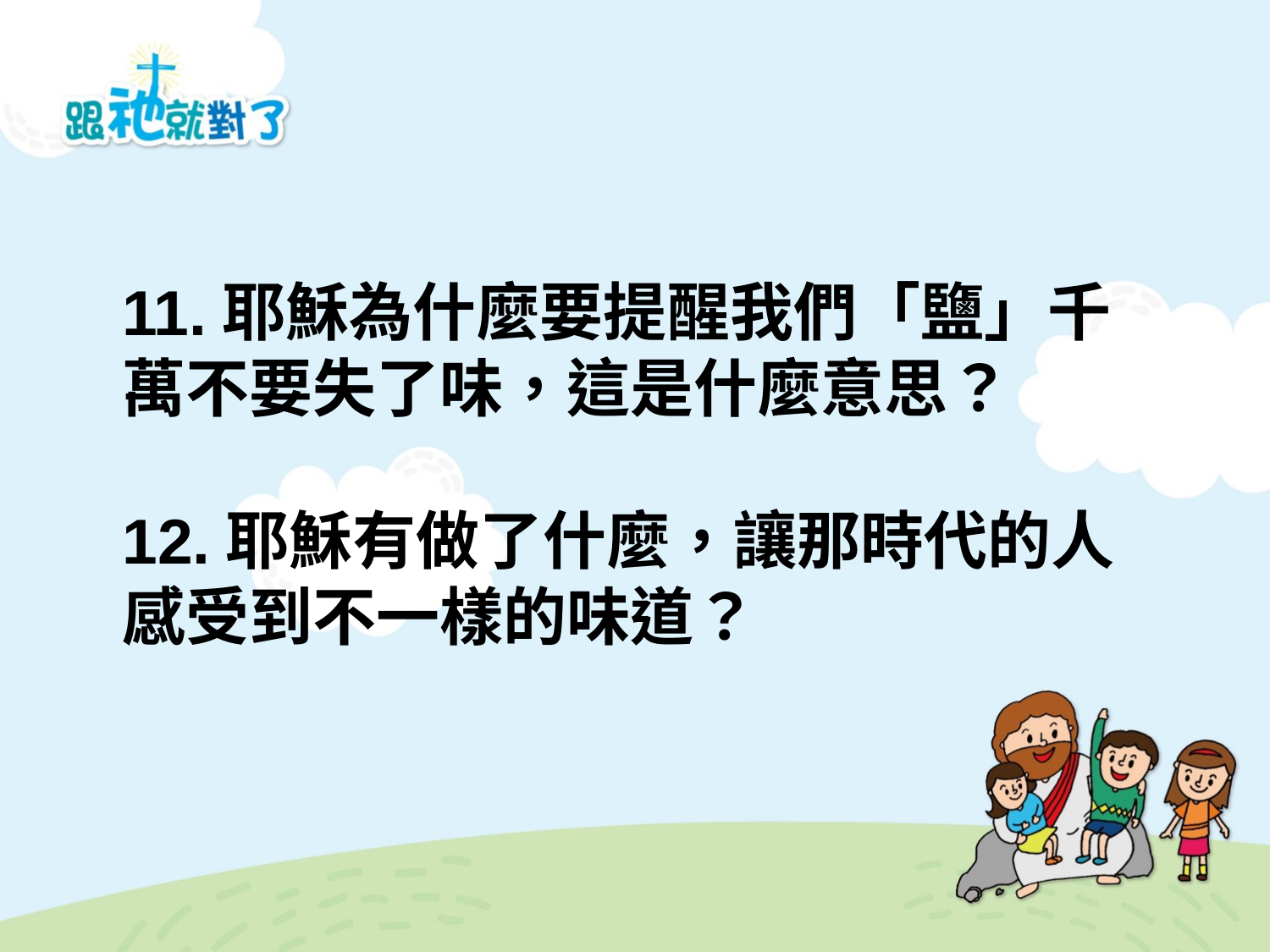

11.耶穌為什麼要提醒我們「鹽」千萬不要失了味，這是什麼意思？

12.耶穌有做了什麼，讓那時代的人感受到不一樣的味道？